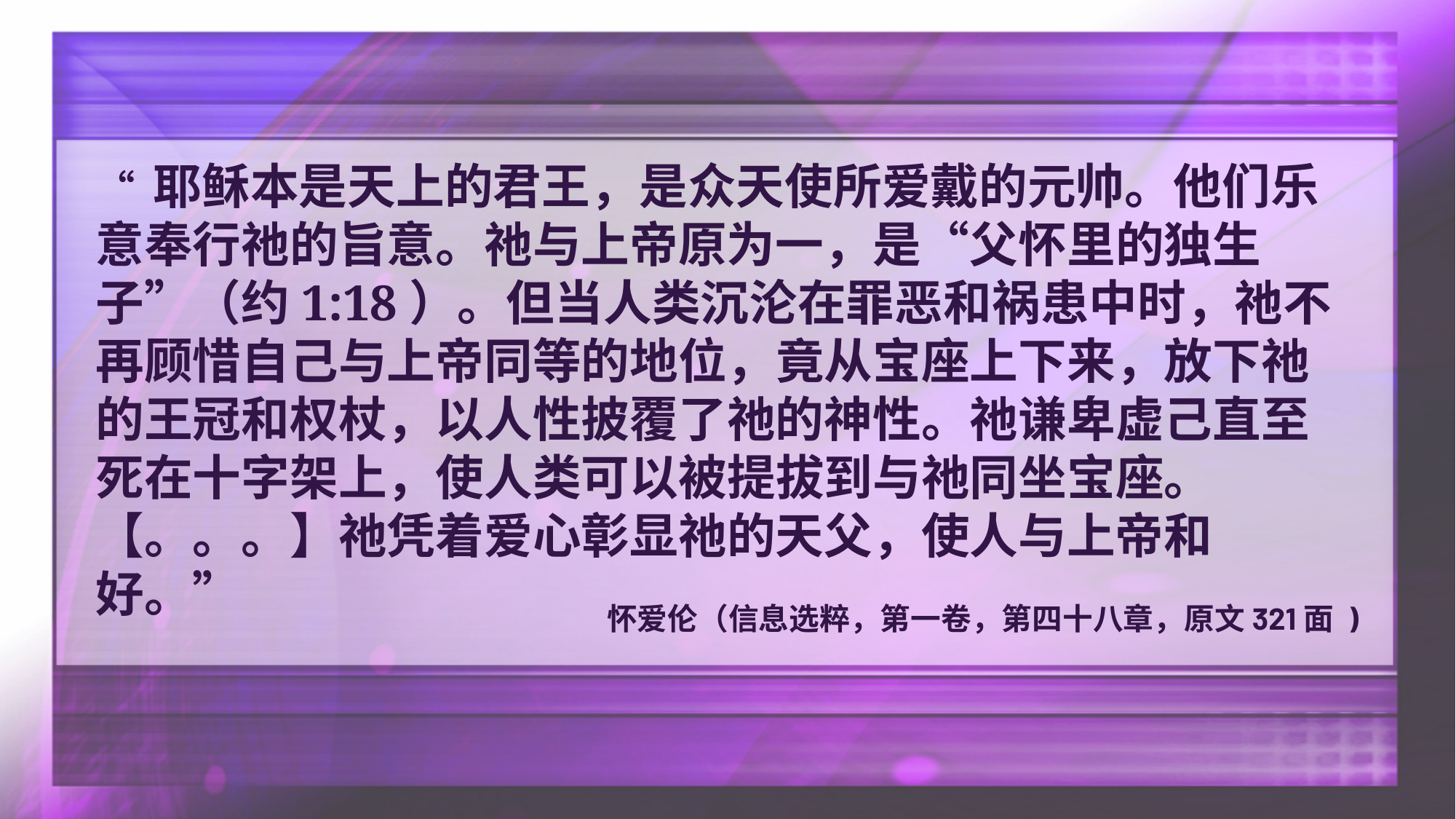

“ 耶稣本是天上的君王，是众天使所爱戴的元帅。他们乐意奉行祂的旨意。祂与上帝原为一，是“父怀里的独生子”（约1:18）。但当人类沉沦在罪恶和祸患中时，祂不再顾惜自己与上帝同等的地位，竟从宝座上下来，放下祂的王冠和权杖，以人性披覆了祂的神性。祂谦卑虚己直至死在十字架上，使人类可以被提拔到与祂同坐宝座。【。。。】祂凭着爱心彰显祂的天父，使人与上帝和好。”
怀爱伦（信息选粹，第一卷，第四十八章，原文321面 )